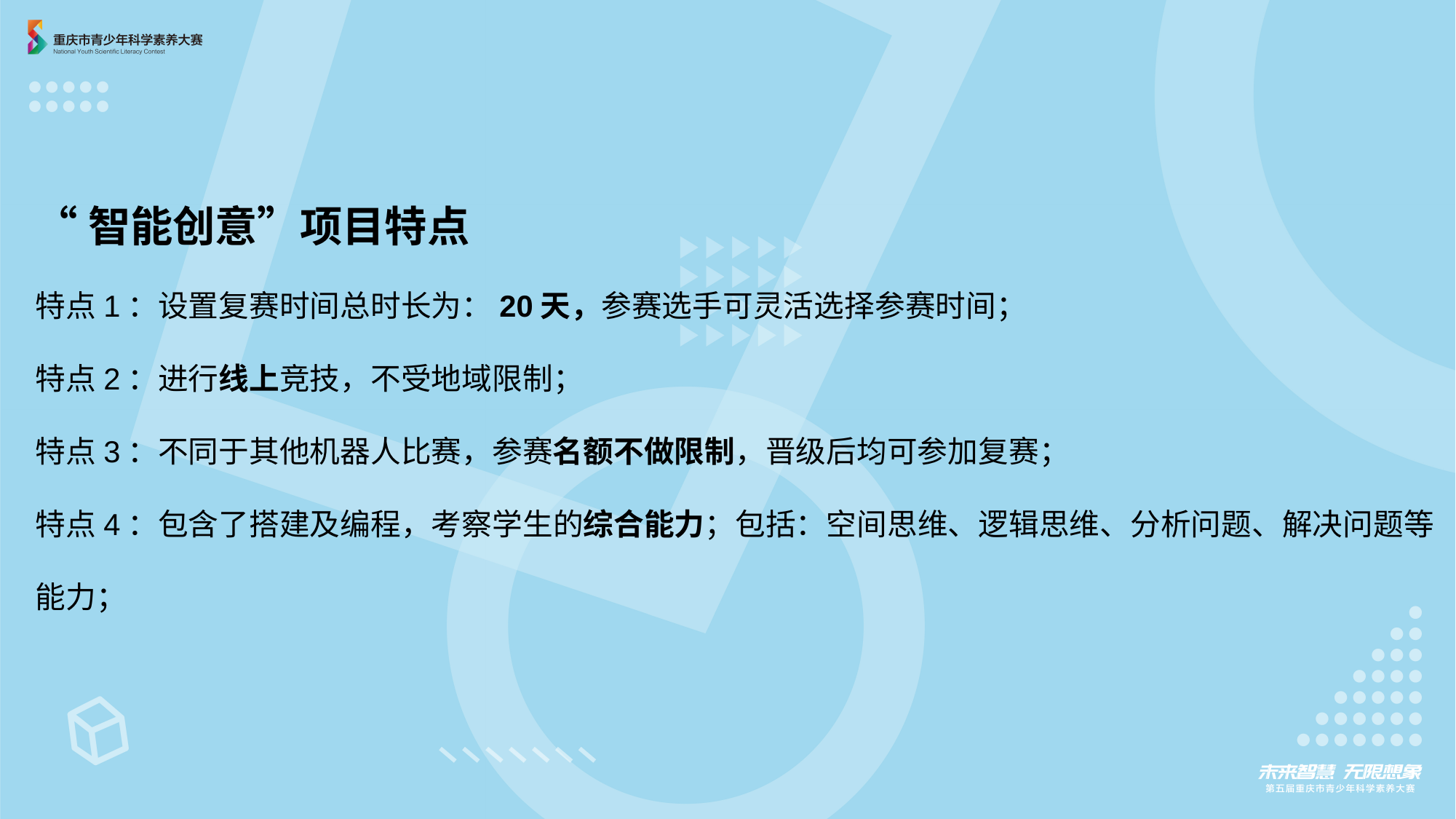

“智能创意”项目特点
特点1：设置复赛时间总时长为：20天，参赛选手可灵活选择参赛时间；
特点2：进行线上竞技，不受地域限制；
特点3：不同于其他机器人比赛，参赛名额不做限制，晋级后均可参加复赛；
特点4：包含了搭建及编程，考察学生的综合能力；包括：空间思维、逻辑思维、分析问题、解决问题等能力；